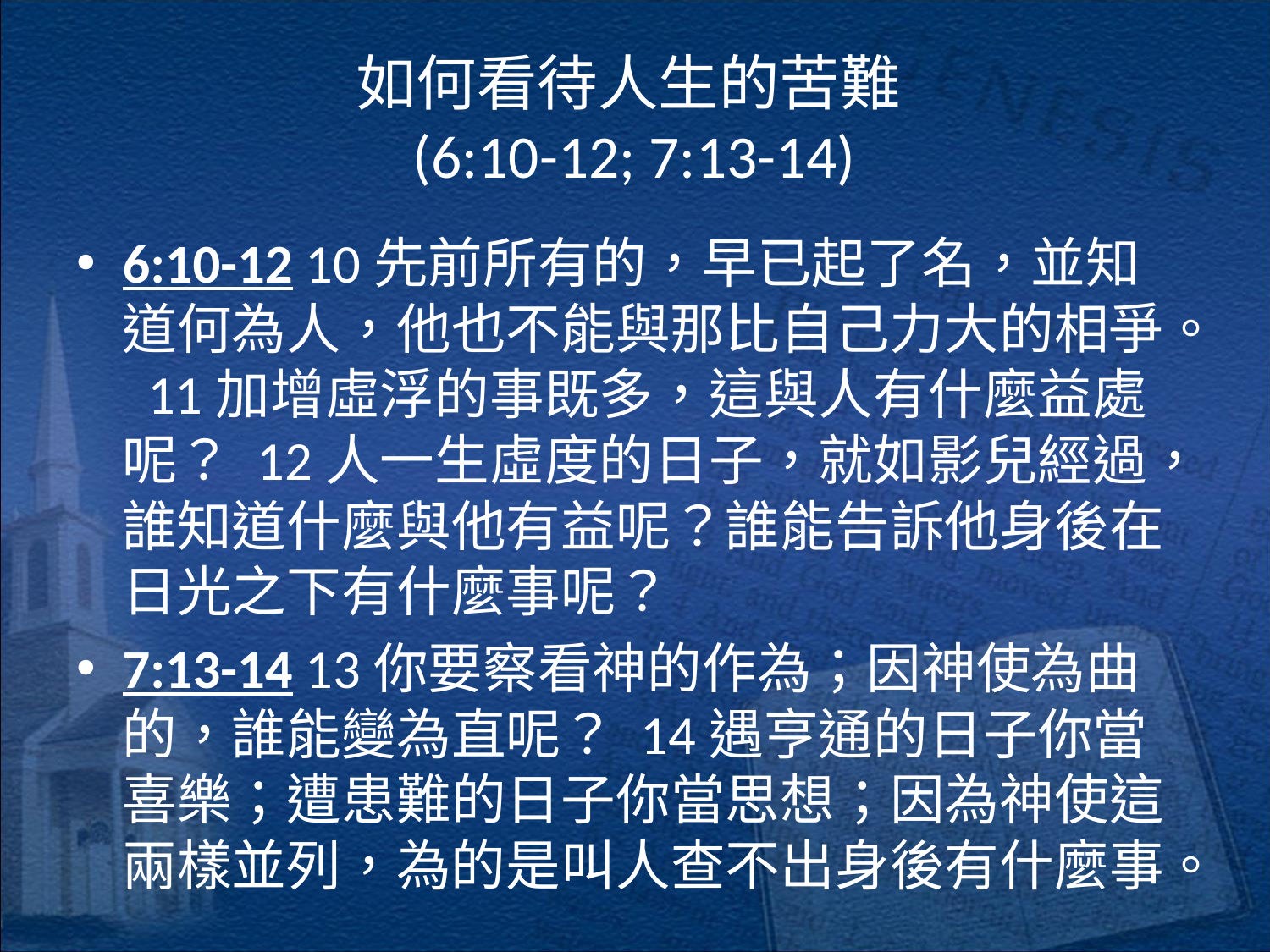

# 如何看待人生的苦難 (6:10-12; 7:13-14)
6:10-12 10先前所有的，早已起了名，並知道何為人，他也不能與那比自己力大的相爭。 11加增虛浮的事既多，這與人有什麼益處呢？ 12人一生虛度的日子，就如影兒經過，誰知道什麼與他有益呢？誰能告訴他身後在日光之下有什麼事呢？
7:13-14 13你要察看神的作為；因神使為曲的，誰能變為直呢？ 14遇亨通的日子你當喜樂；遭患難的日子你當思想；因為神使這兩樣並列，為的是叫人查不出身後有什麼事。